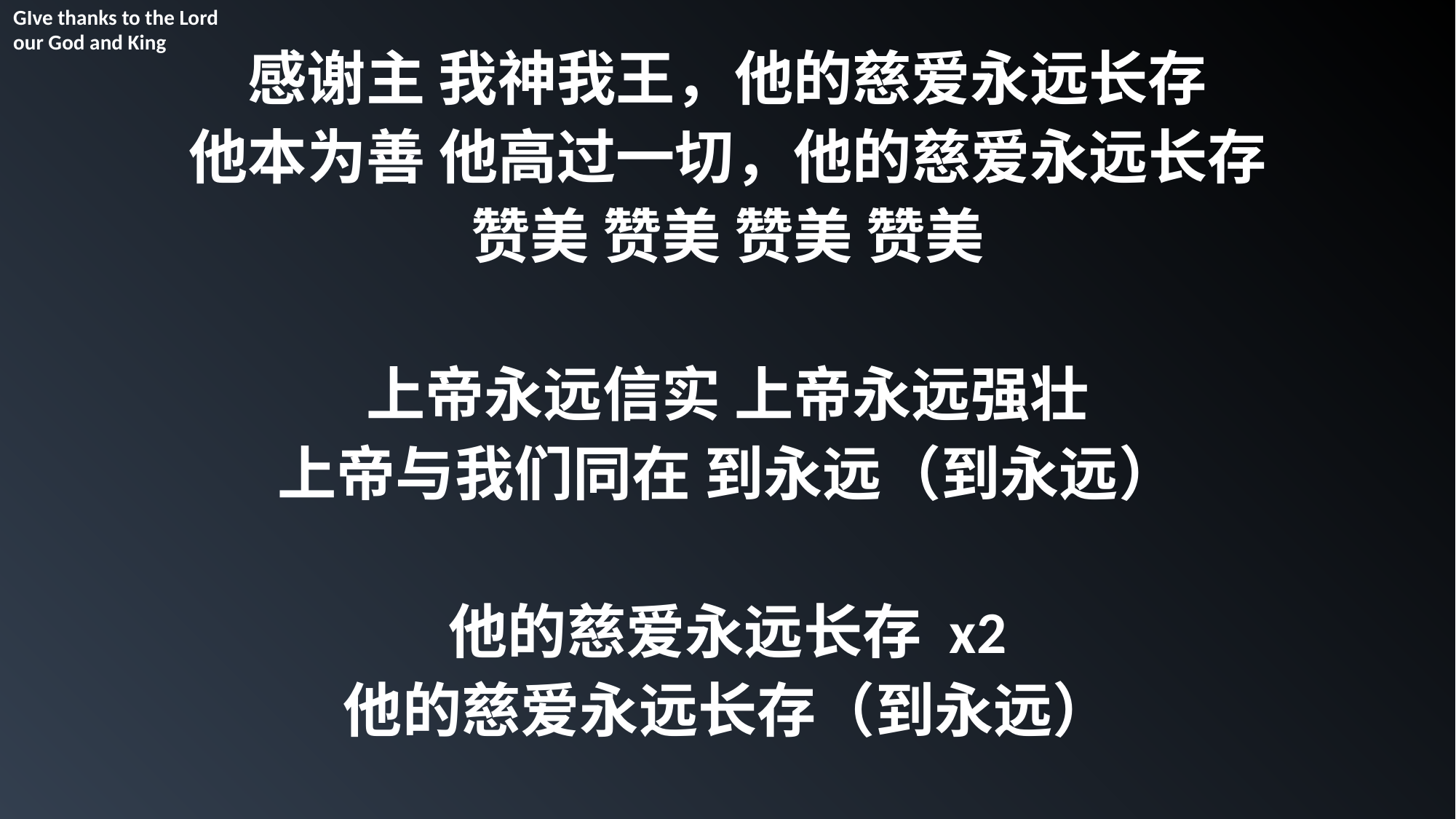

GIve thanks to the Lord our God and King
感谢主 我神我王，他的慈爱永远长存
他本为善 他高过一切，他的慈爱永远长存
赞美 赞美 赞美 赞美

上帝永远信实 上帝永远强壮
上帝与我们同在 到永远（到永远）

他的慈爱永远长存 x2
他的慈爱永远长存（到永远）